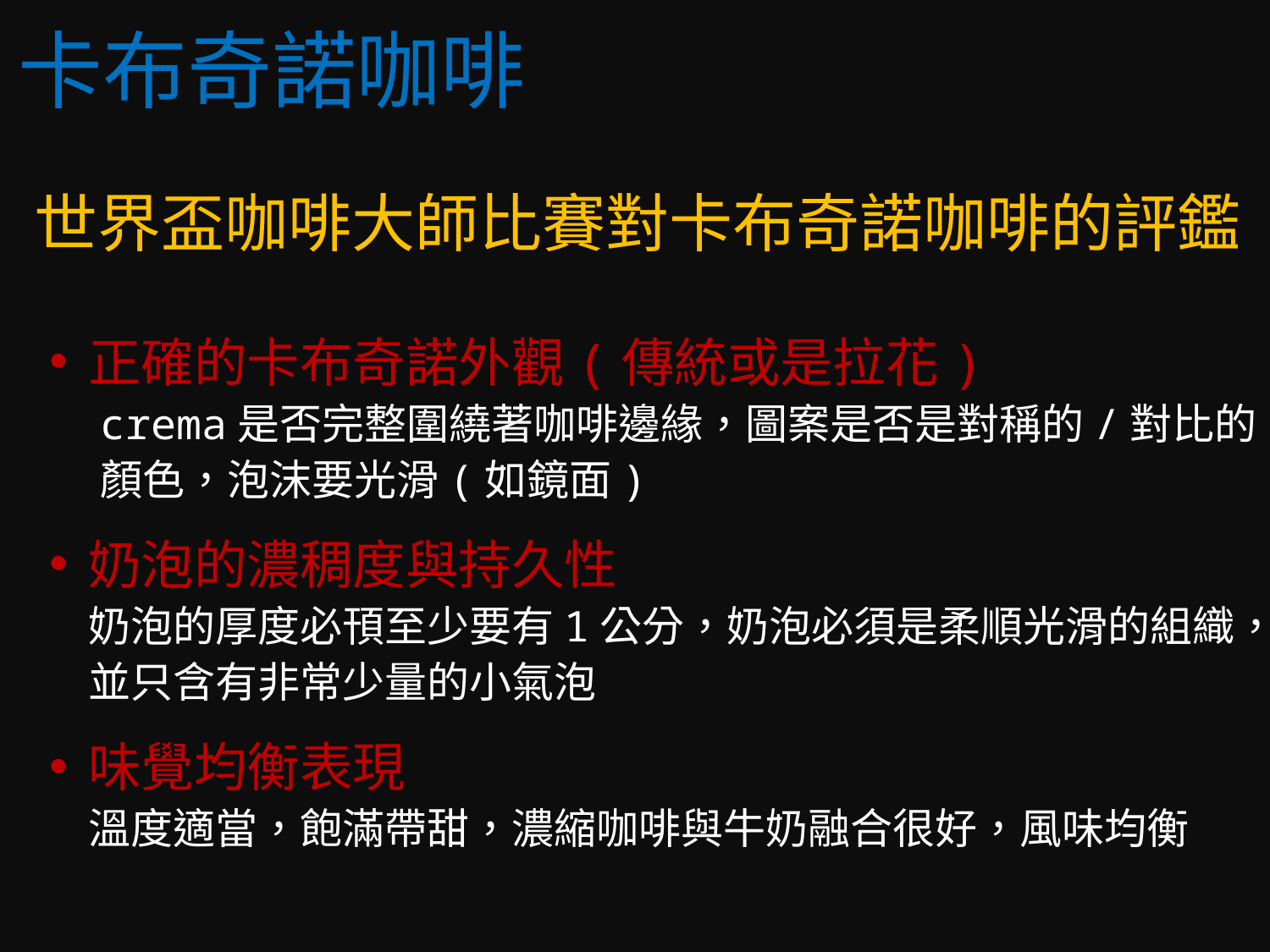

卡布奇諾咖啡
世界盃咖啡大師比賽對卡布奇諾咖啡的評鑑
正確的卡布奇諾外觀(傳統或是拉花)
crema是否完整圍繞著咖啡邊緣，圖案是否是對稱的/對比的顏色，泡沫要光滑(如鏡面)
奶泡的濃稠度與持久性
奶泡的厚度必頇至少要有1公分，奶泡必須是柔順光滑的組織，並只含有非常少量的小氣泡
味覺均衡表現
溫度適當，飽滿帶甜，濃縮咖啡與牛奶融合很好，風味均衡